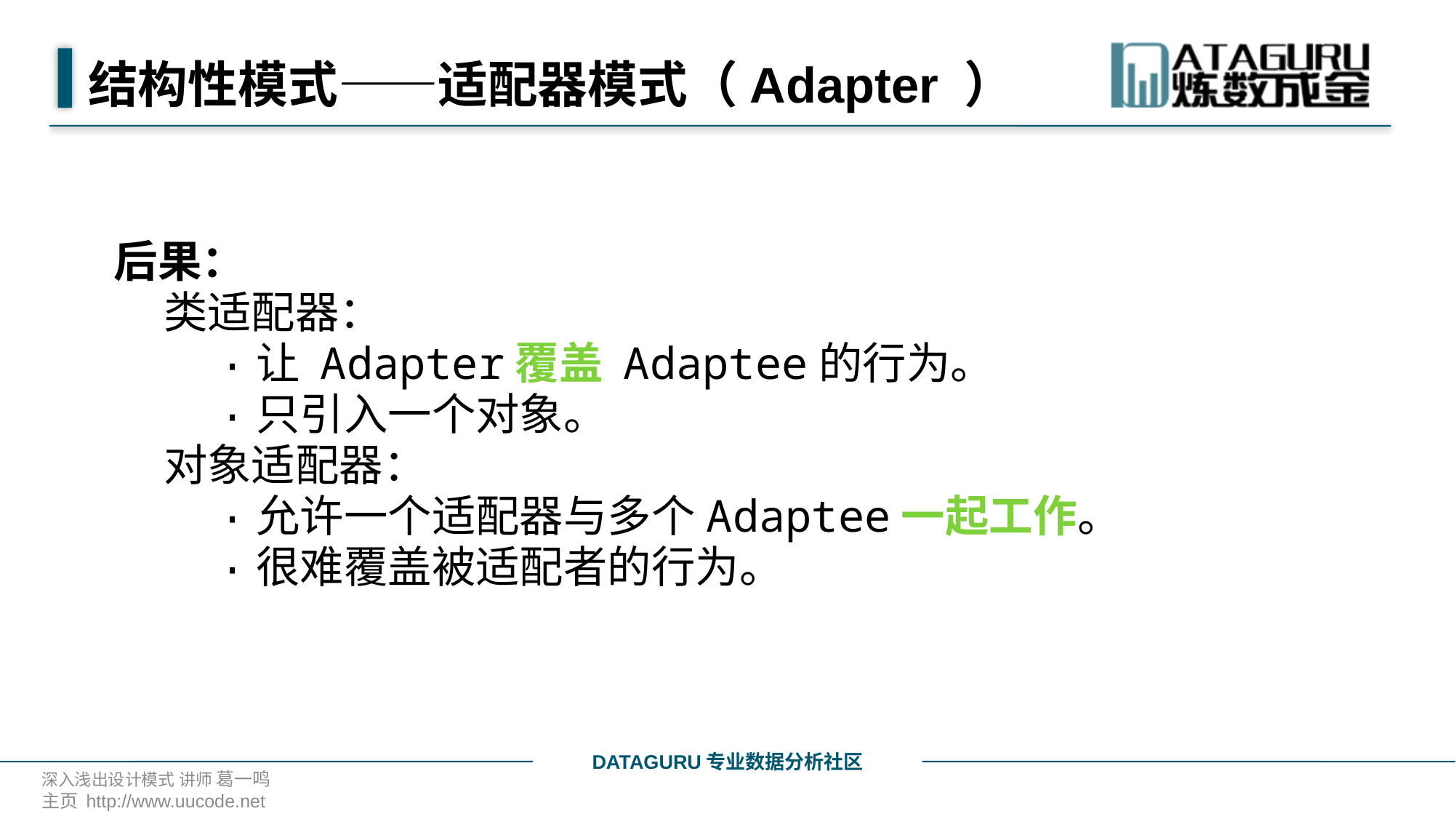

# 结构性模式——适配器模式（Adapter ）
后果：
    类适配器：
    ·让 Adapter覆盖 Adaptee的行为。
    ·只引入一个对象。
    对象适配器：
    ·允许一个适配器与多个Adaptee一起工作。
    ·很难覆盖被适配者的行为。